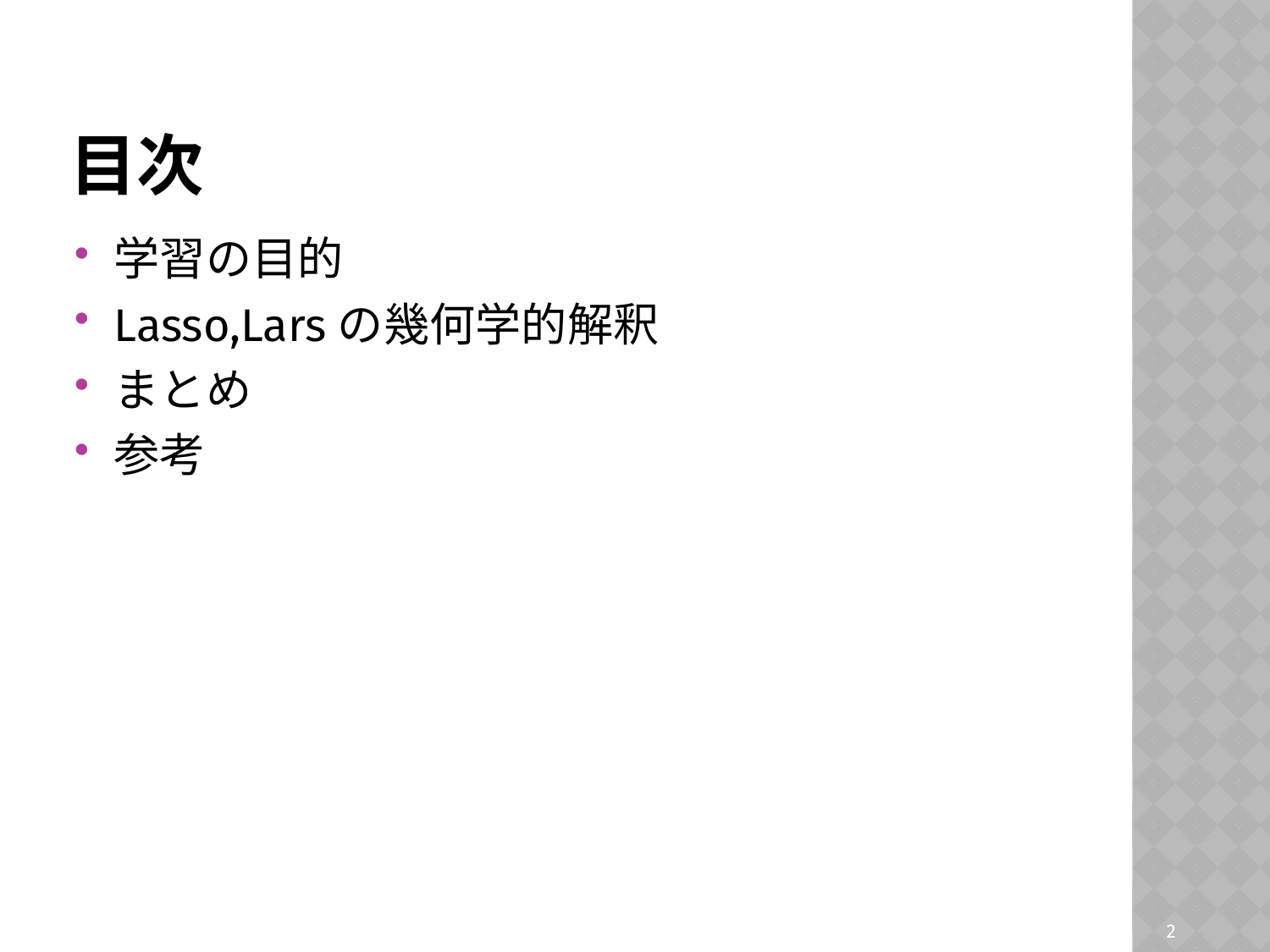

# 目次
学習の目的
Lasso,Larsの幾何学的解釈
まとめ
参考

2